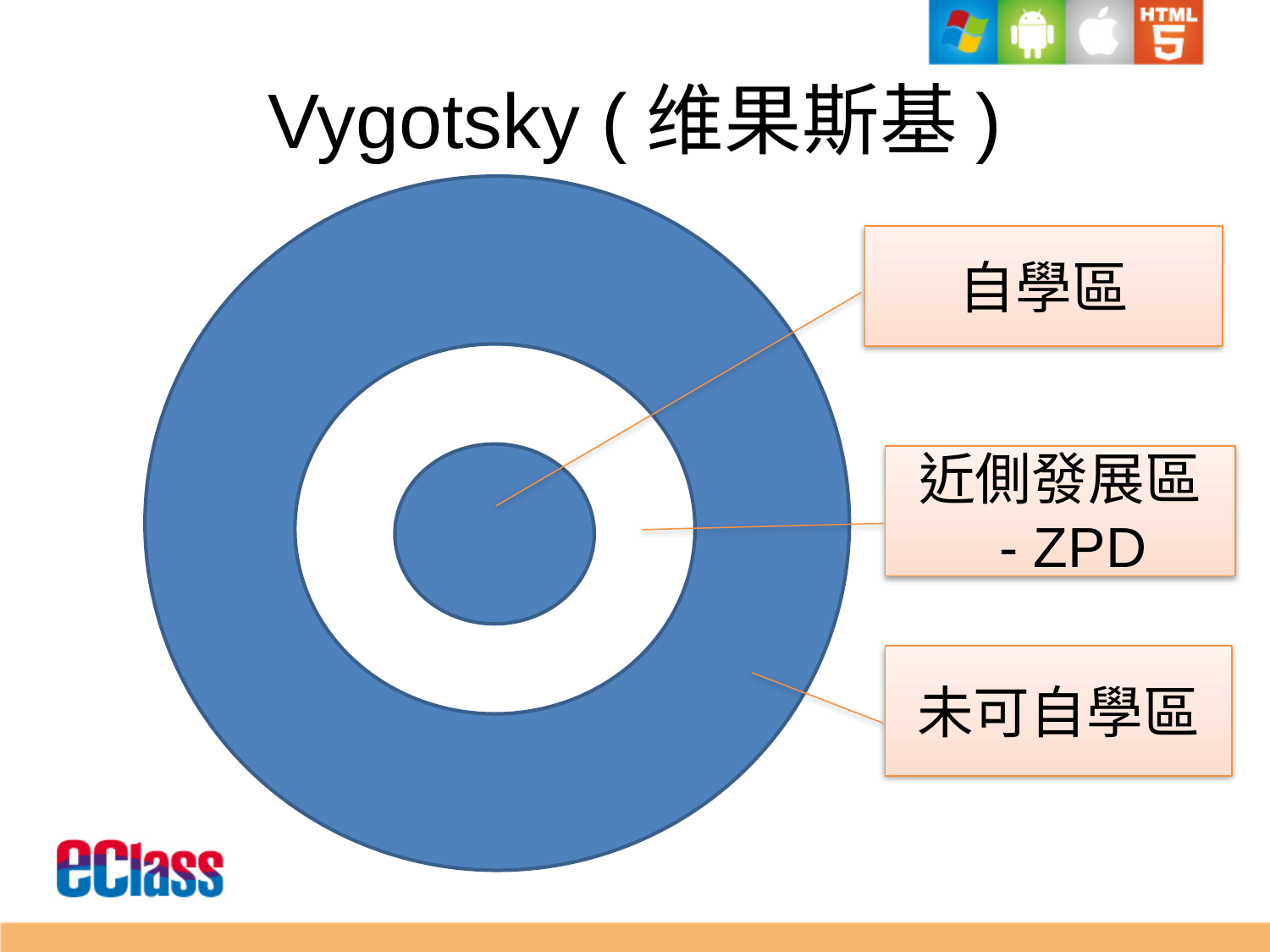

# Vygotsky (维果斯基)

自學區

近側發展區 - ZPD
未可自學區